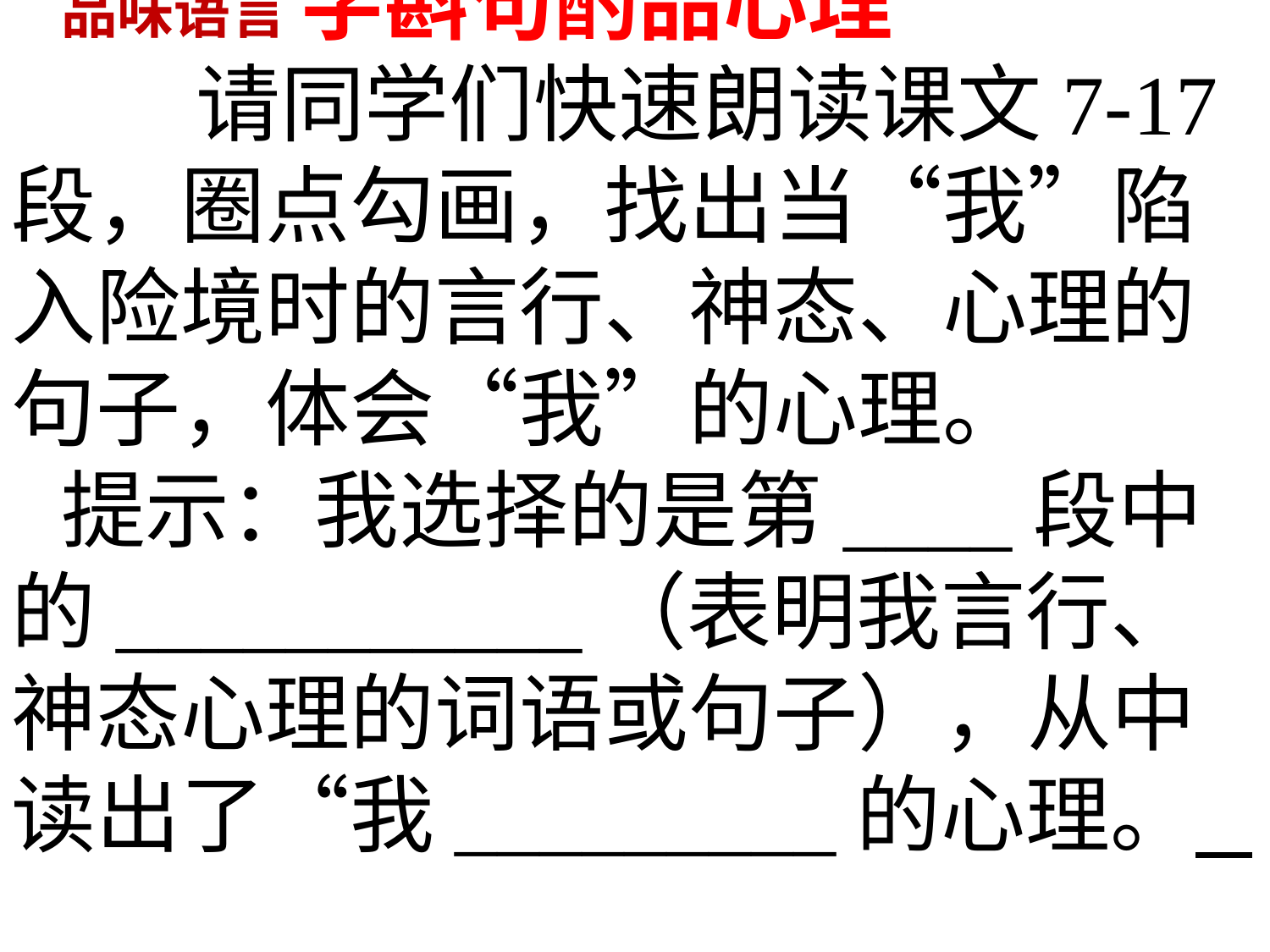

品味语言 字斟句酌品心理
      请同学们快速朗读课文7-17段，圈点勾画，找出当“我”陷入险境时的言行、神态、心理的句子，体会“我”的心理。
提示：我选择的是第____段中的___________（表明我言行、神态心理的词语或句子），从中读出了“我_________的心理。